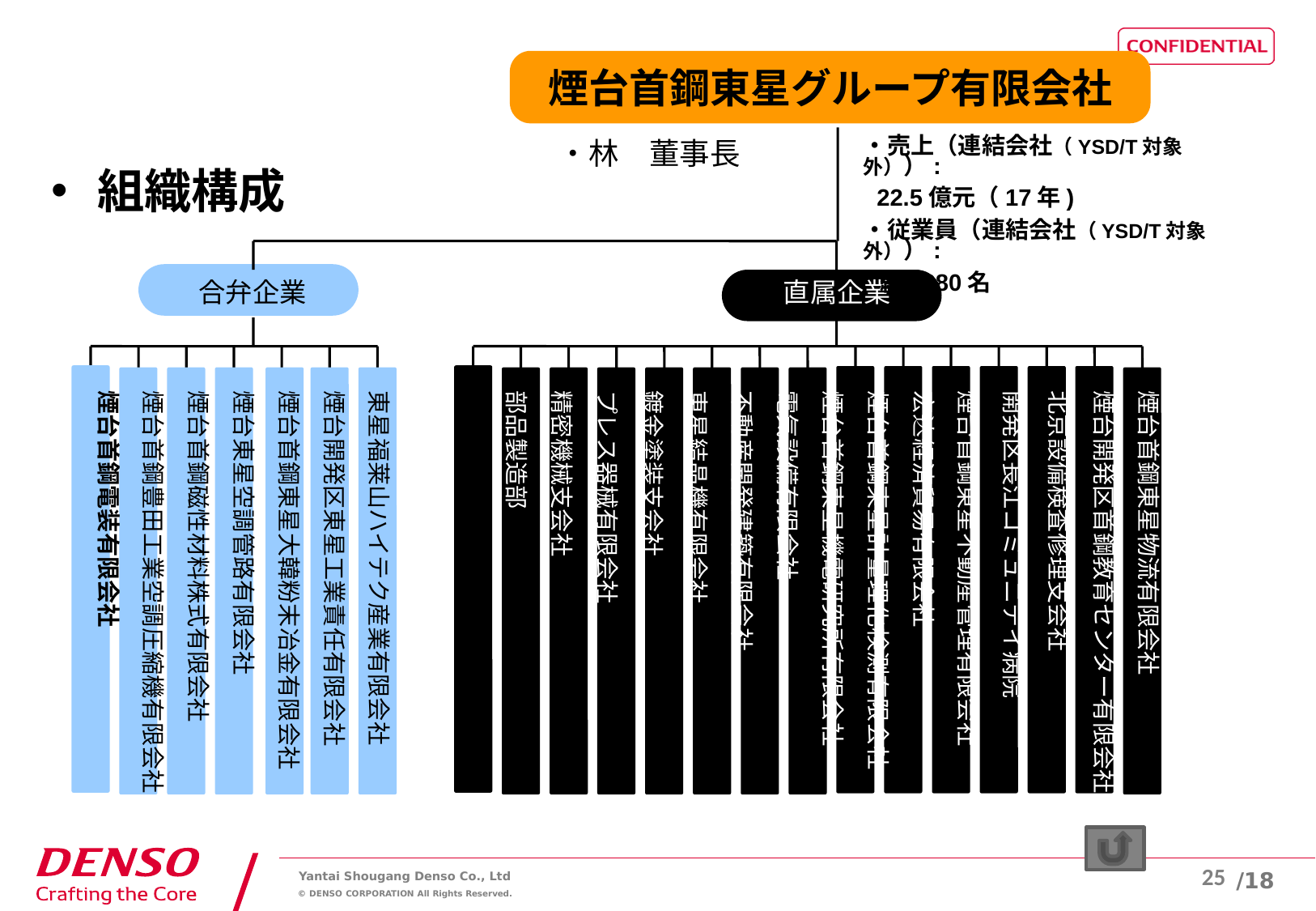

煙台首鋼東星グループ有限会社

・林　董事長
・売上（連結会社（YSD/T対象外））:
  22.5億元（17年)
・従業員（連結会社（YSD/T対象外））:
  約3380名
組織構成

合弁企業

直属企業

煙台首鋼東星物流有限会社
煙台開発区首鋼教育センター有限会社
北京設備検査修理支会社
開発区長江コミュニテイ病院
煙台首鋼東星不動産管理有限会社
宏达経済貿易有限会社
煙台首鋼東星計量理化検測有限会社
煙台首鋼東星機電研究所有限会社
電気設備有限会社
不動産開発建築有限会社
東星結晶機有限会社
鍍金塗装支会社
プレス器械有限会社
精密機械支会社
部品製造部
東星福莱山ハイテク産業有限会社
煙台開発区東星工業責任有限会社
煙台首鋼東星大韓粉末冶金有限会社
煙台東星空調管路有限会社
煙台首鋼磁性材料株式有限会社
煙台首鋼豊田工業空調圧縮機有限会社
煙台首鋼電装有限会社

25